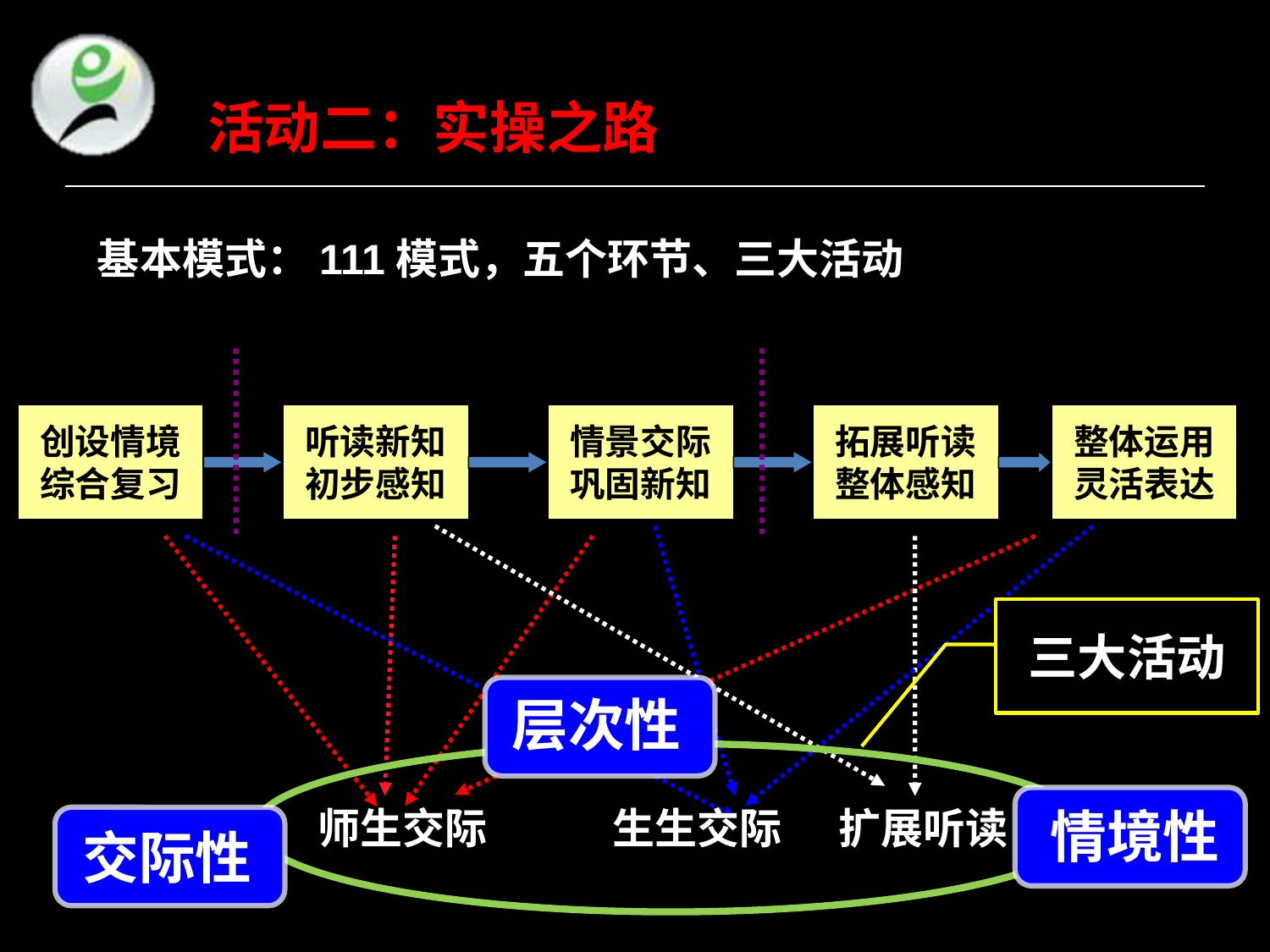

活动二：实操之路
基本模式：111模式，五个环节、三大活动

创设情境
综合复习
听读新知
初步感知
情景交际
巩固新知
拓展听读
整体感知
整体运用
灵活表达

三大活动

层次性

情境性
师生交际
生生交际
扩展听读

交际性